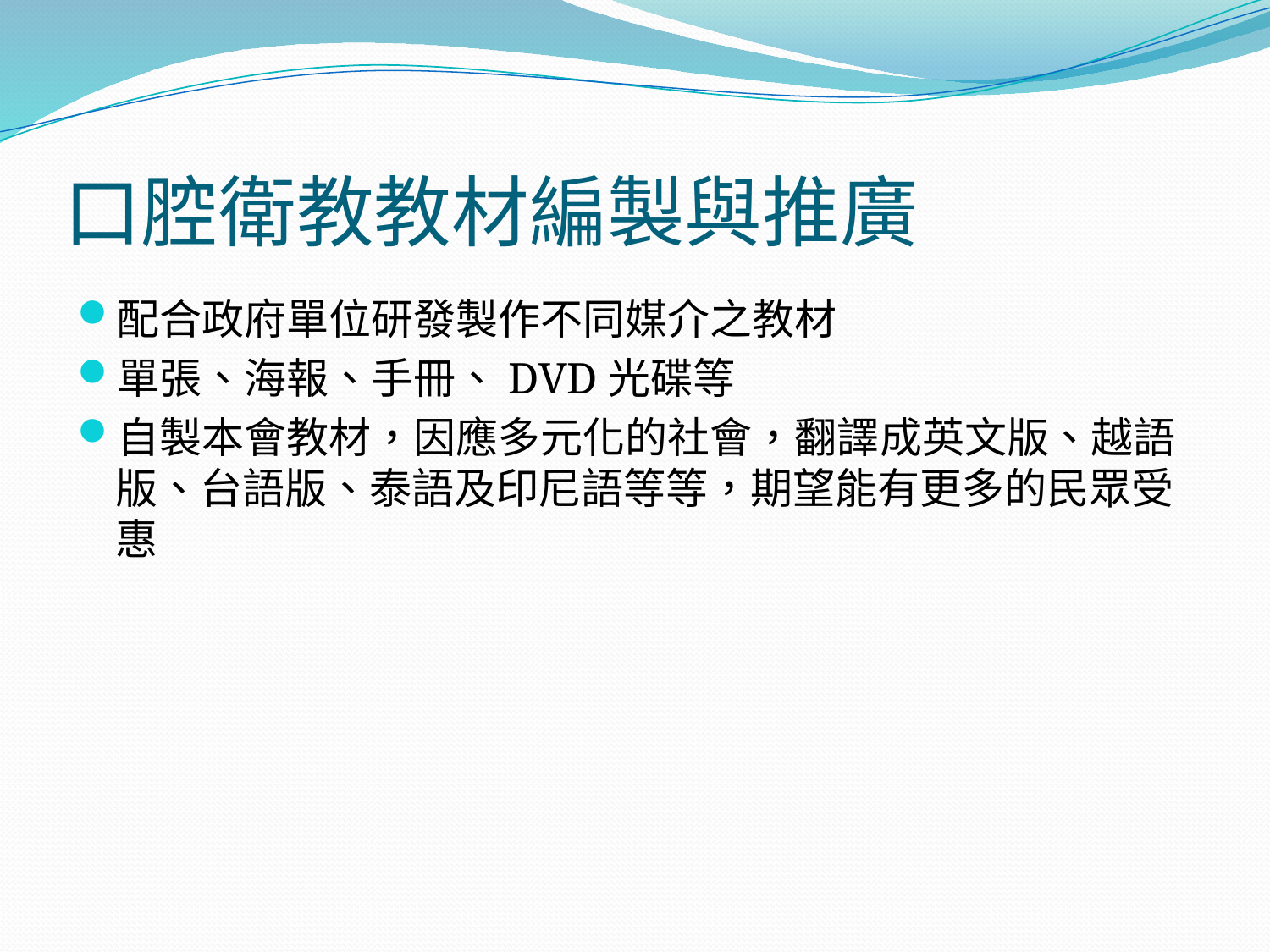

# 口腔衛教教材編製與推廣
配合政府單位研發製作不同媒介之教材
單張、海報、手冊、DVD光碟等
自製本會教材，因應多元化的社會，翻譯成英文版、越語版、台語版、泰語及印尼語等等，期望能有更多的民眾受惠